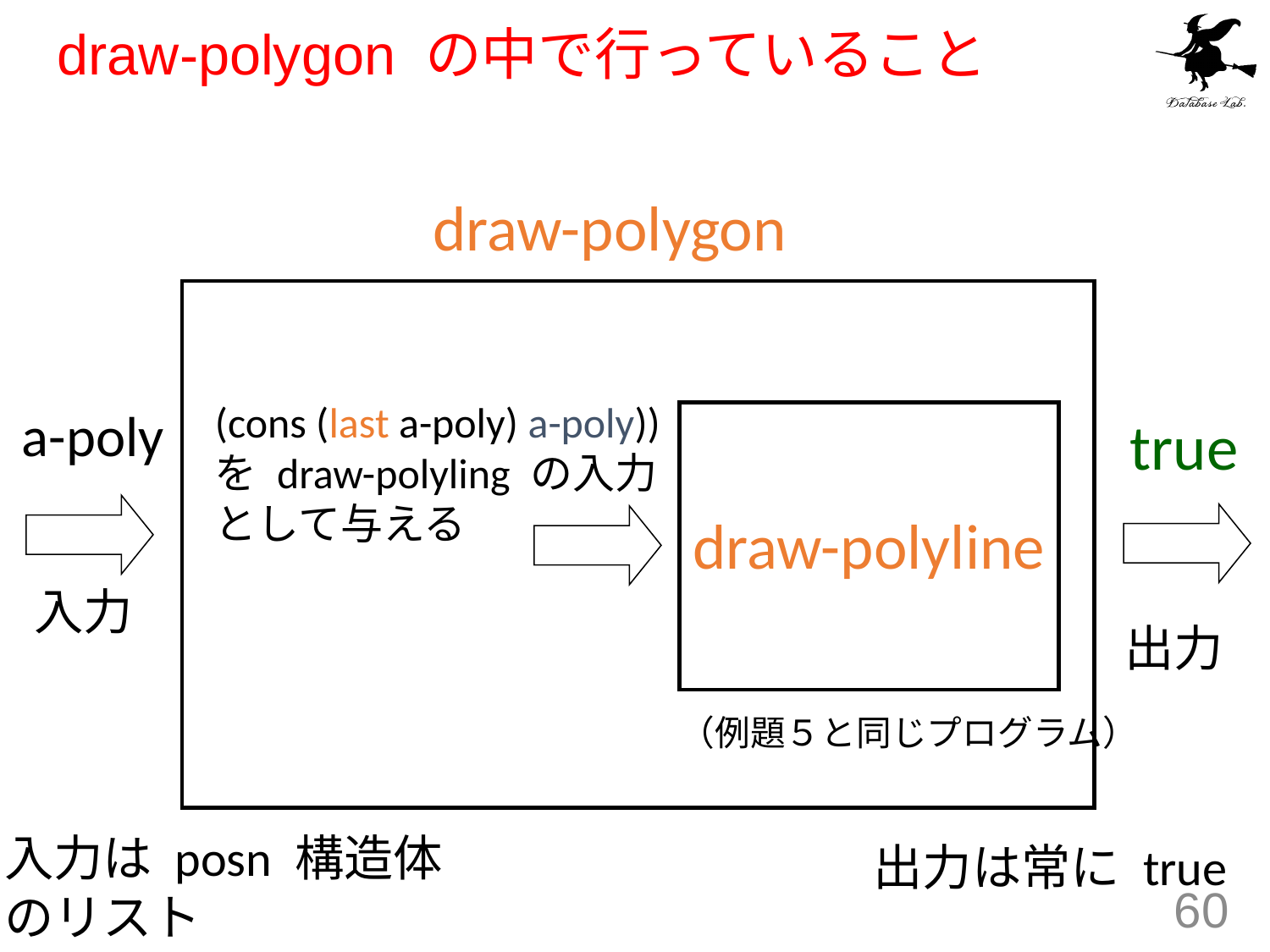

# draw-polygon の中で行っていること
draw-polygon

(cons (last a-poly) a-poly))
を draw-polyling の入力
として与える
a-poly
true

draw-polyline

入力
出力
（例題５と同じプログラム）
入力は posn 構造体
のリスト
出力は常に true
60